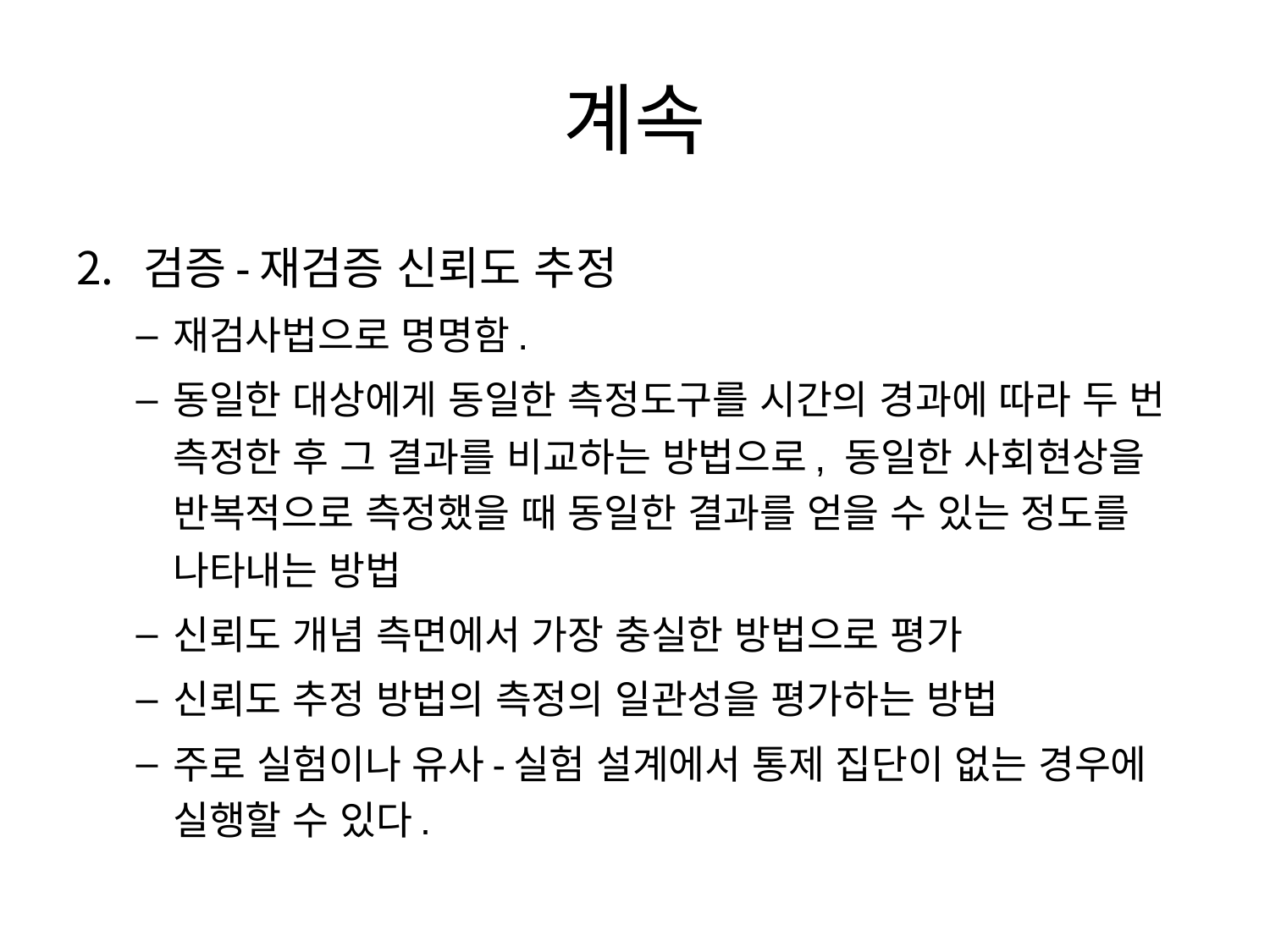

# 계속
검증-재검증 신뢰도 추정
재검사법으로 명명함.
동일한 대상에게 동일한 측정도구를 시간의 경과에 따라 두 번 측정한 후 그 결과를 비교하는 방법으로, 동일한 사회현상을 반복적으로 측정했을 때 동일한 결과를 얻을 수 있는 정도를 나타내는 방법
신뢰도 개념 측면에서 가장 충실한 방법으로 평가
신뢰도 추정 방법의 측정의 일관성을 평가하는 방법
주로 실험이나 유사-실험 설계에서 통제 집단이 없는 경우에 실행할 수 있다.